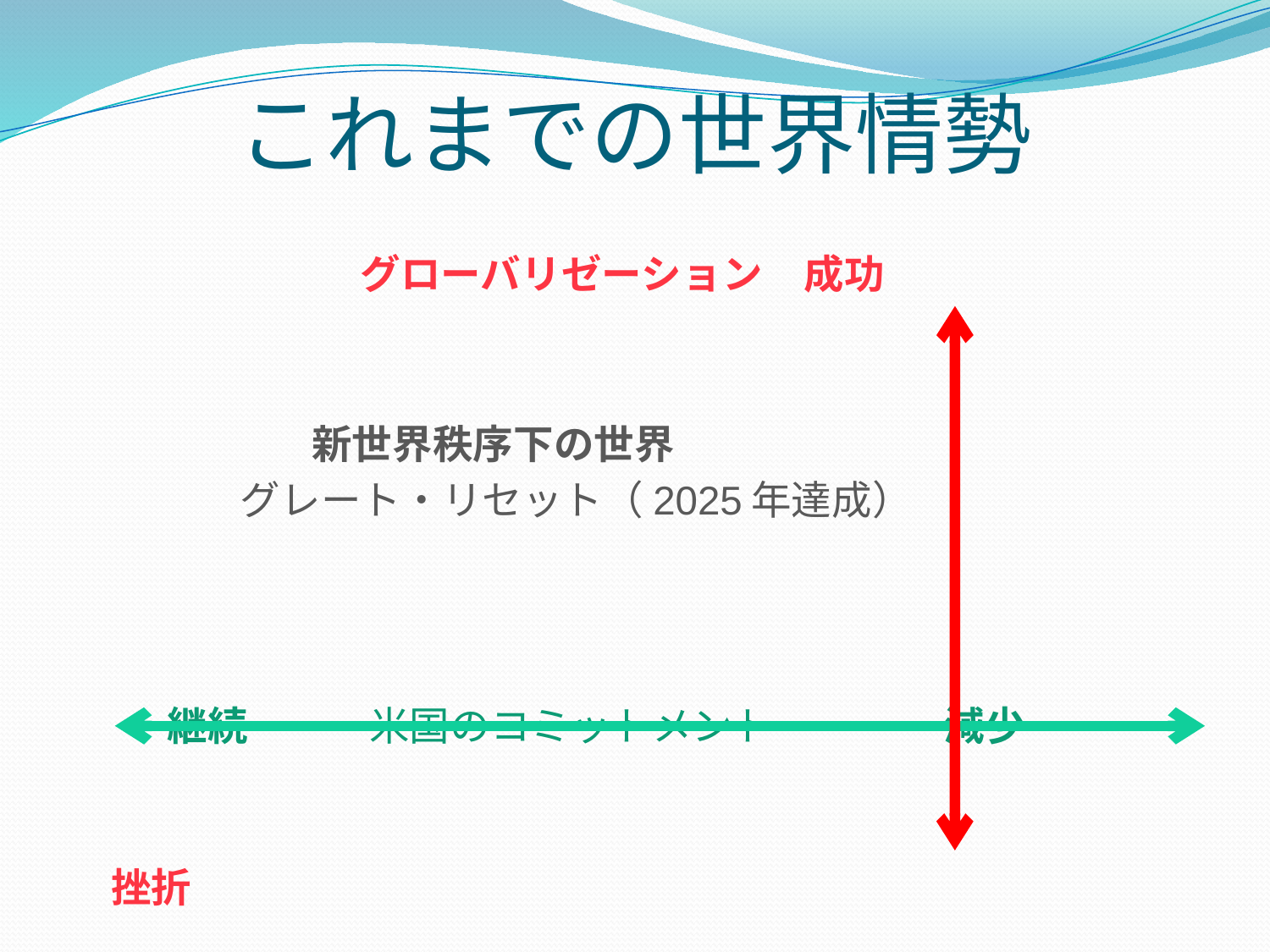

# これまでの世界情勢

　　　　　　　グローバリゼーション　成功

　　　　        新世界秩序下の世界
　         　グレート・リセット（2025年達成）

　　 継続　　　米国のコミットメント　 　　　減少

　　　　　　　　　　　　　　　　　　　　　　　　　　 　挫折